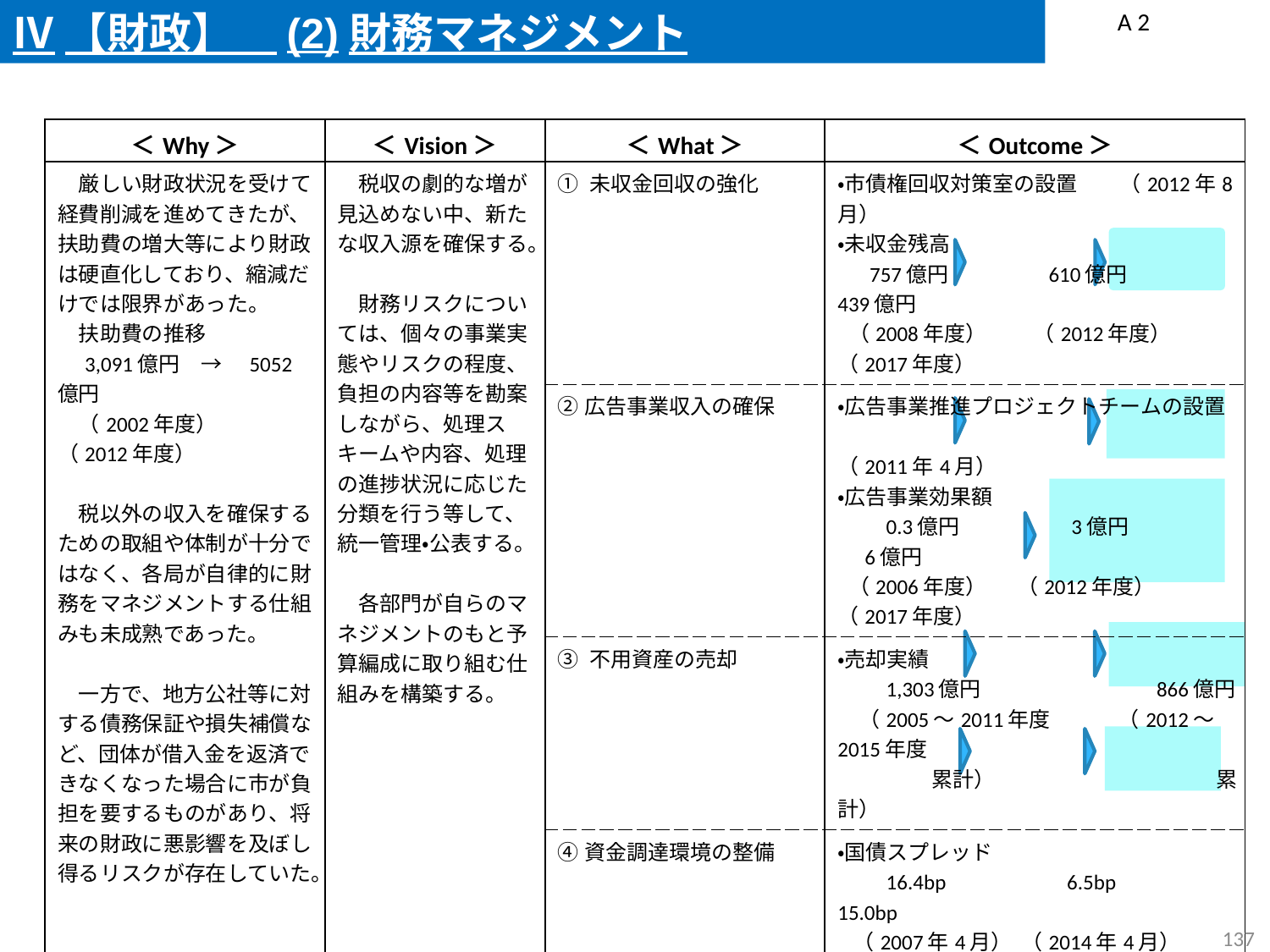

Ⅳ【財政】　(2)財務マネジメント
A 2
| ＜Why＞ | ＜Vision＞ | ＜What＞ | ＜Outcome＞ |
| --- | --- | --- | --- |
| 厳しい財政状況を受けて経費削減を進めてきたが、扶助費の増大等により財政は硬直化しており、縮減だけでは限界があった。 　扶助費の推移 　3,091億円　→　5052億円 　（2002年度）　 （2012年度） 　税以外の収入を確保するための取組や体制が十分ではなく、各局が自律的に財務をマネジメントする仕組みも未成熟であった。 　一方で、地方公社等に対する債務保証や損失補償など、団体が借入金を返済できなくなった場合に市が負担を要するものがあり、将来の財政に悪影響を及ぼし得るリスクが存在していた。 | 税収の劇的な増が見込めない中、新たな収入源を確保する。 　財務リスクについては、個々の事業実態やリスクの程度、負担の内容等を勘案しながら、処理スキームや内容、処理の進捗状況に応じた分類を行う等して、統一管理・公表する。 　各部門が自らのマネジメントのもと予算編成に取り組む仕組みを構築する。 | ① 未収金回収の強化 | ・市債権回収対策室の設置　　（2012年8月） ・未収金残高 　 757億円　　 　　 610億円　　　 439億円　 （2008年度） 　　（2012年度）　 （2017年度） |
|  |  | ②広告事業収入の確保 | ・広告事業推進プロジェクトチームの設置 　　　　　　　　　　　　　　　　　　　（2011年4月） ・広告事業効果額 　　0.3億円　　　　　3億円　　　　　　6億円 （2006年度）　 （2012年度）　　（2017年度） |
|  |  | ③ 不用資産の売却 | ・売却実績 　　1,303億円　　　　　　　　866億円 　（2005～2011年度　　　 （2012～2015年度 　 　　　累計）　　　　 　 　　　　　累計） |
|  |  | ④資金調達環境の整備 | ・国債スプレッド 　　16.4bp　　　　　 6.5bp　　 　　　15.0bp （2007年4月） （2014年4月） （2018年3月） |
|  |  | ⑤財務リスクの計画的な 　処理・健全化、抜本的対策 | ・財務リスク額 　 5,317億円 　　　 2,799億円 　　 1,482億円　 　　（2007年） 　　　　 （2014年）　　 　（2018年） |
|  |  | ⑥分権型予算編成システ　　ムと予算シーリングの導入 | ・各局による自律的な選択と 　集中による施策の展開 |

137